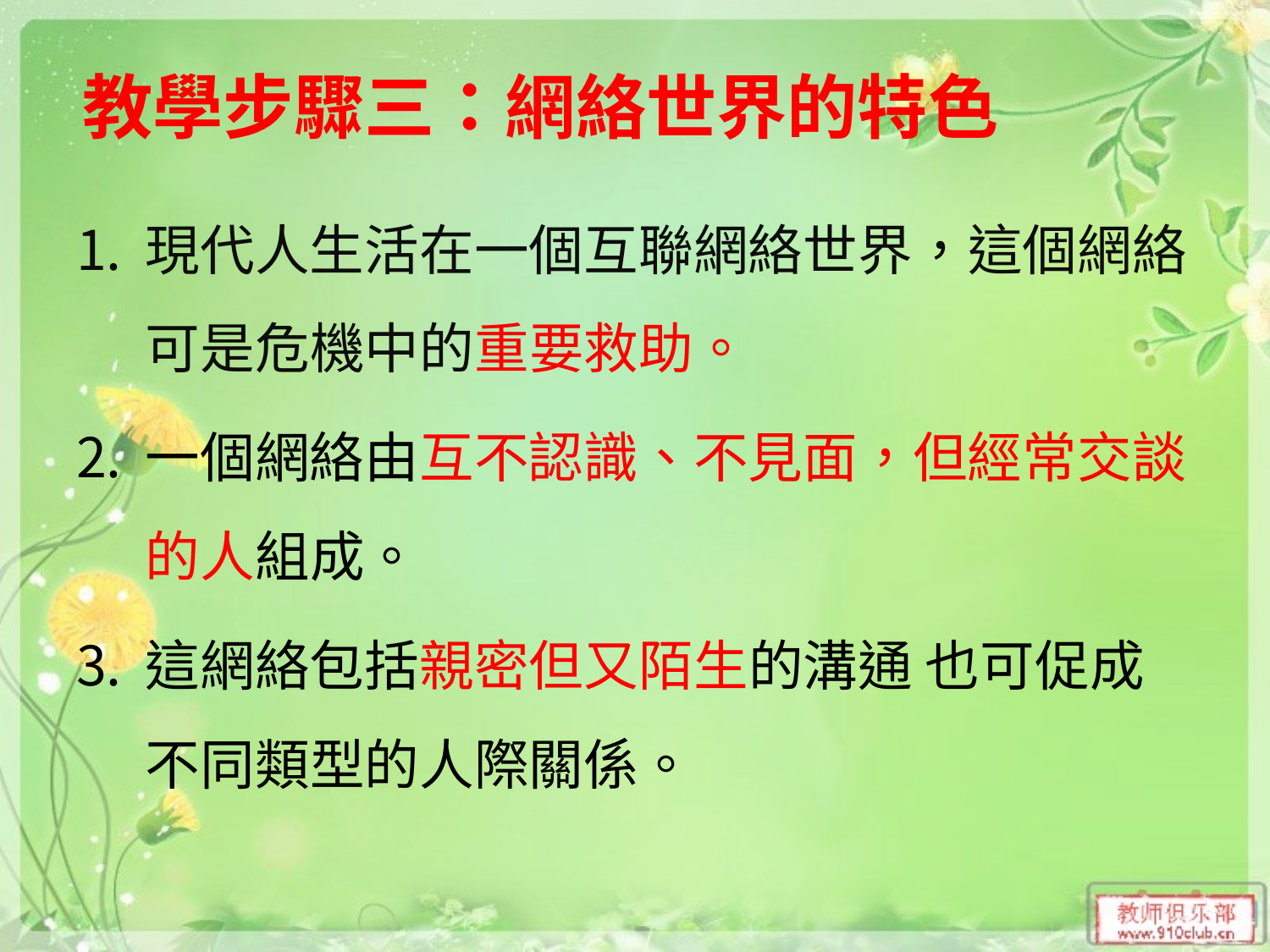

教學步驟三：網絡世界的特色
現代人生活在一個互聯網絡世界，這個網絡可是危機中的重要救助。
一個網絡由互不認識、不見面，但經常交談的人組成。
這網絡包括親密但又陌生的溝通 也可促成不同類型的人際關係。